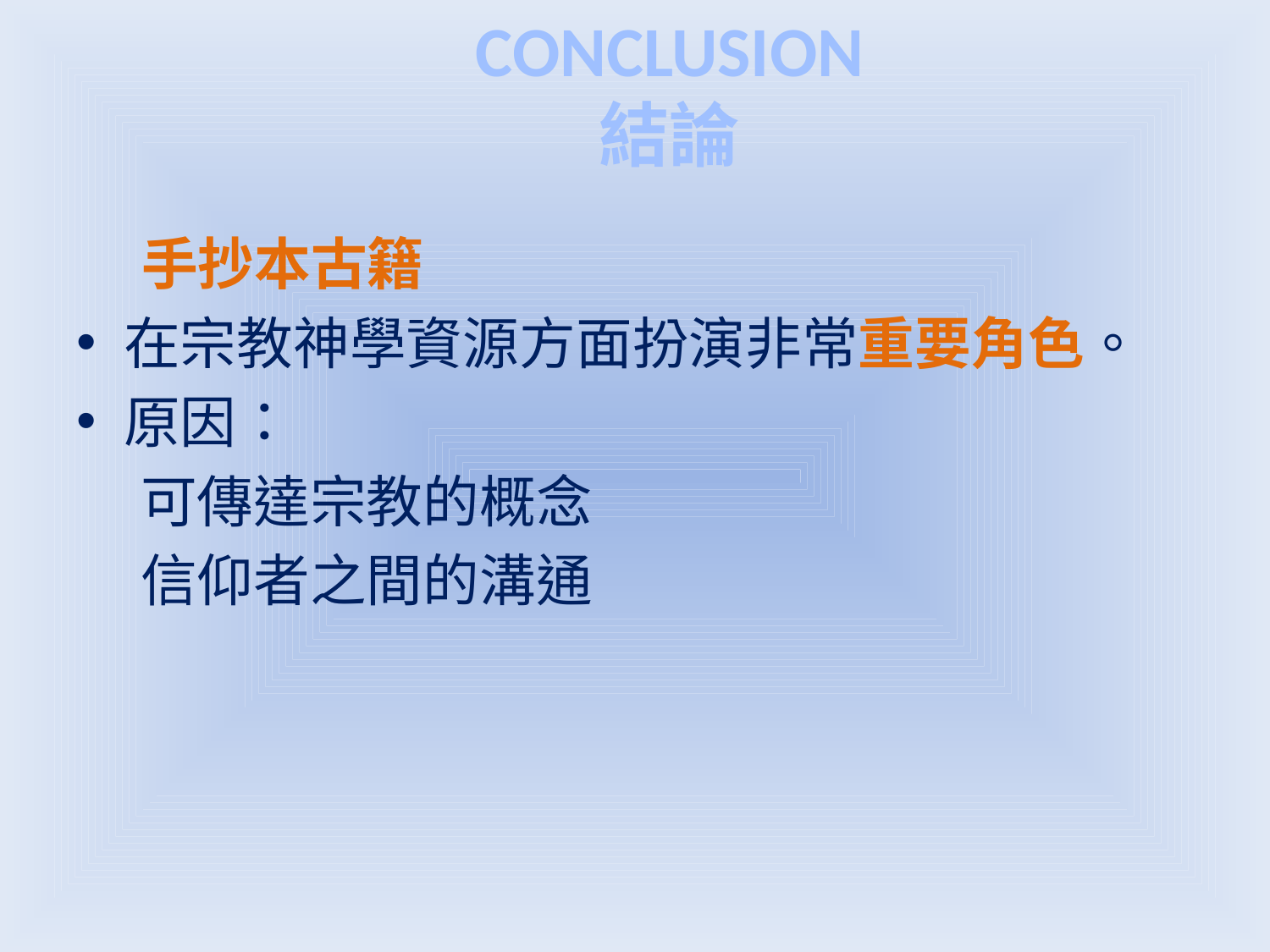

CONCLUSION
結論
    手抄本古籍
在宗教神學資源方面扮演非常重要角色。
原因：
    可傳達宗教的概念
    信仰者之間的溝通